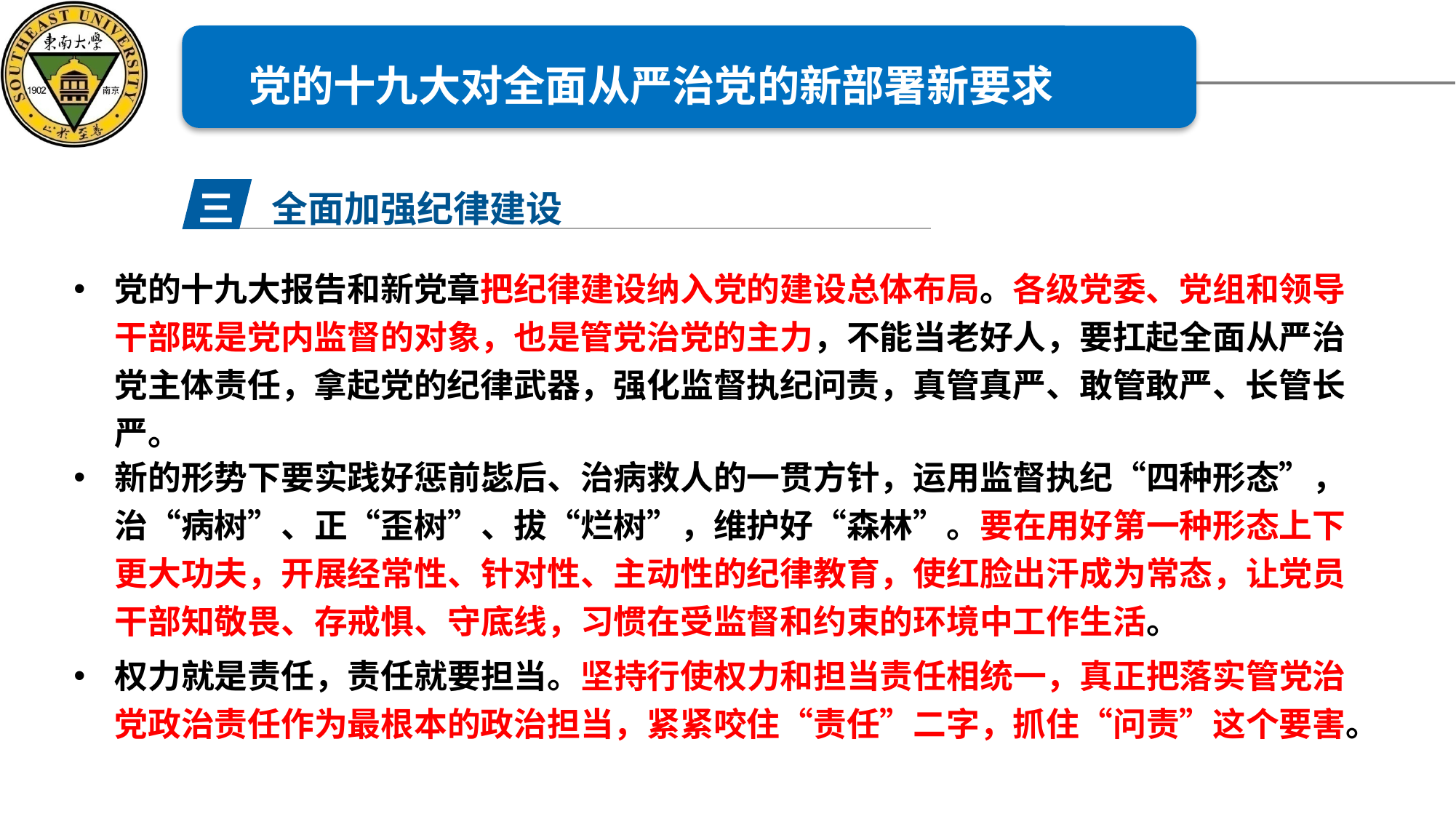

党的十九大对全面从严治党的新部署新要求

三
全面加强纪律建设
党的十九大报告和新党章把纪律建设纳入党的建设总体布局。各级党委、党组和领导干部既是党内监督的对象，也是管党治党的主力，不能当老好人，要扛起全面从严治党主体责任，拿起党的纪律武器，强化监督执纪问责，真管真严、敢管敢严、长管长严。
新的形势下要实践好惩前毖后、治病救人的一贯方针，运用监督执纪“四种形态”，治“病树”、正“歪树”、拔“烂树”，维护好“森林”。要在用好第一种形态上下更大功夫，开展经常性、针对性、主动性的纪律教育，使红脸出汗成为常态，让党员干部知敬畏、存戒惧、守底线，习惯在受监督和约束的环境中工作生活。
权力就是责任，责任就要担当。坚持行使权力和担当责任相统一，真正把落实管党治党政治责任作为最根本的政治担当，紧紧咬住“责任”二字，抓住“问责”这个要害。